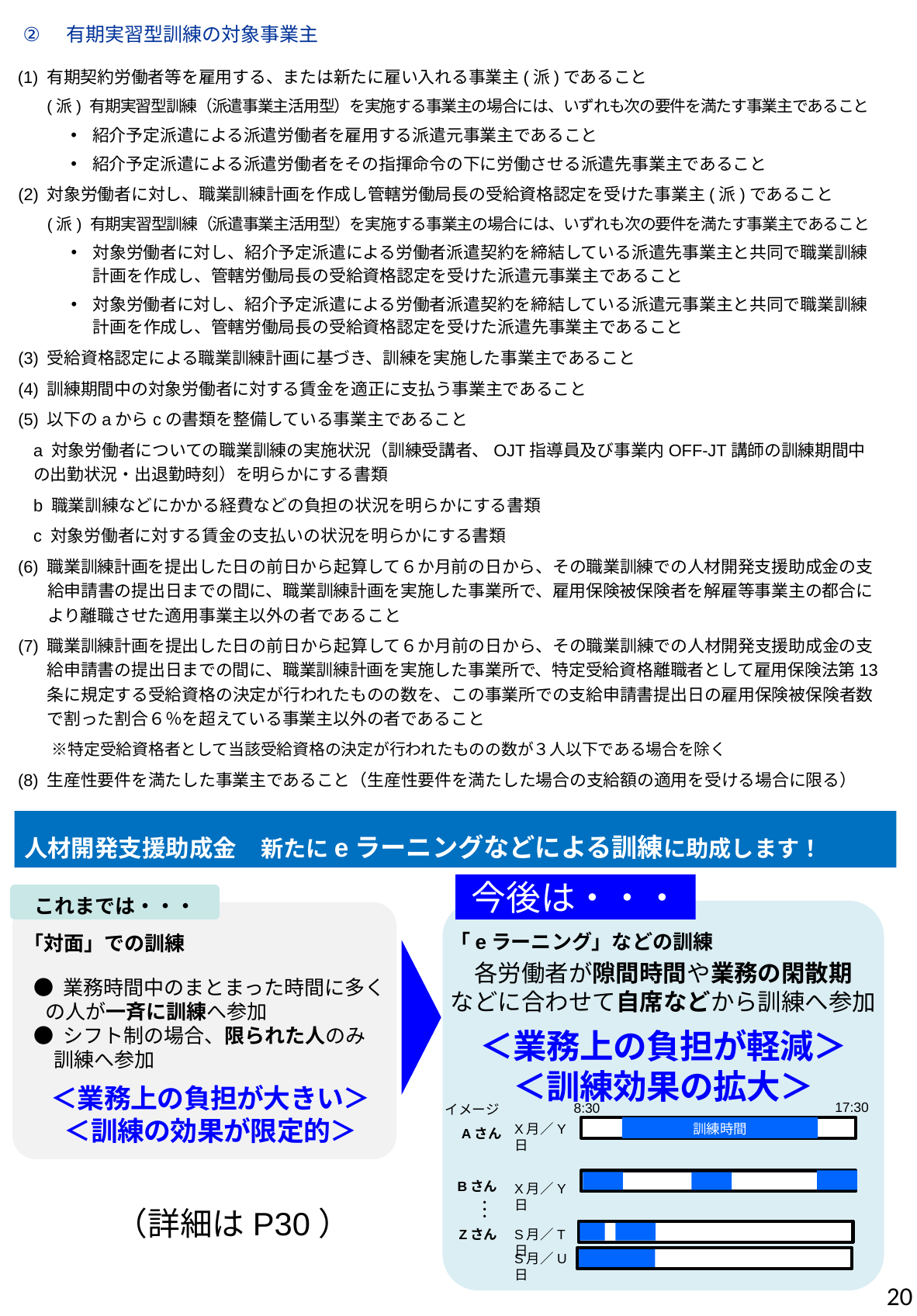

有期実習型訓練の対象事業主
有期契約労働者等を雇用する、または新たに雇い入れる事業主(派)であること
(派) 有期実習型訓練（派遣事業主活用型）を実施する事業主の場合には、いずれも次の要件を満たす事業主であること
紹介予定派遣による派遣労働者を雇用する派遣元事業主であること
紹介予定派遣による派遣労働者をその指揮命令の下に労働させる派遣先事業主であること
対象労働者に対し、職業訓練計画を作成し管轄労働局長の受給資格認定を受けた事業主(派)であること
(派) 有期実習型訓練（派遣事業主活用型）を実施する事業主の場合には、いずれも次の要件を満たす事業主であること
対象労働者に対し、紹介予定派遣による労働者派遣契約を締結している派遣先事業主と共同で職業訓練計画を作成し、管轄労働局長の受給資格認定を受けた派遣元事業主であること
対象労働者に対し、紹介予定派遣による労働者派遣契約を締結している派遣元事業主と共同で職業訓練計画を作成し、管轄労働局長の受給資格認定を受けた派遣先事業主であること
受給資格認定による職業訓練計画に基づき、訓練を実施した事業主であること
訓練期間中の対象労働者に対する賃金を適正に支払う事業主であること
以下のaからcの書類を整備している事業主であること
a 対象労働者についての職業訓練の実施状況（訓練受講者、OJT指導員及び事業内OFF-JT講師の訓練期間中の出勤状況・出退勤時刻）を明らかにする書類
b 職業訓練などにかかる経費などの負担の状況を明らかにする書類
c 対象労働者に対する賃金の支払いの状況を明らかにする書類
(6) 職業訓練計画を提出した日の前日から起算して６か月前の日から、その職業訓練での人材開発支援助成金の支給申請書の提出日までの間に、職業訓練計画を実施した事業所で、雇用保険被保険者を解雇等事業主の都合により離職させた適用事業主以外の者であること
職業訓練計画を提出した日の前日から起算して６か月前の日から、その職業訓練での人材開発支援助成金の支給申請書の提出日までの間に、職業訓練計画を実施した事業所で、特定受給資格離職者として雇用保険法第13条に規定する受給資格の決定が行われたものの数を、この事業所での支給申請書提出日の雇用保険被保険者数で割った割合６％を超えている事業主以外の者であること
　　※特定受給資格者として当該受給資格の決定が行われたものの数が３人以下である場合を除く
(8) 生産性要件を満たした事業主であること（生産性要件を満たした場合の支給額の適用を受ける場合に限る）
人材開発支援助成金　新たにeラーニングなどによる訓練に助成します！

今後は・・・
これまでは・・・

「eラーニング」などの訓練
「対面」での訓練
各労働者が隙間時間や業務の閑散期
などに合わせて自席などから訓練へ参加
＜業務上の負担が軽減＞
＜訓練効果の拡大＞
● 業務時間中のまとまった時間に多くの人が一斉に訓練へ参加
● シフト制の場合、限られた人のみ
　訓練へ参加
＜業務上の負担が大きい＞
＜訓練の効果が限定的＞

17:30
8:30
イメージ
X月／Y日
訓練時間

Aさん

Bさん
X月／Y日
･･･
（詳細はP30）
Zさん
S月／T日

S月／U日

20